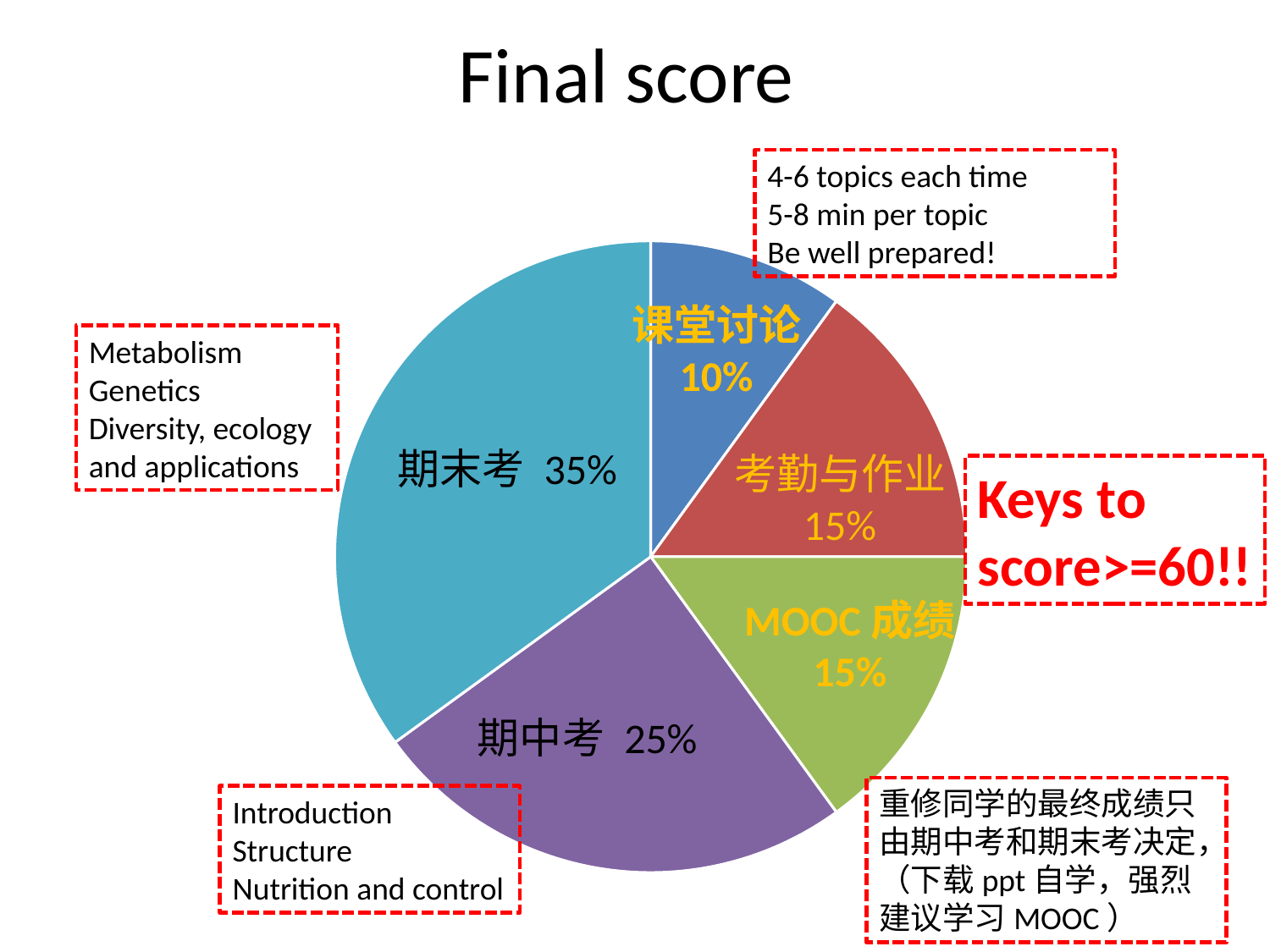

# Final score
4-6 topics each time
5-8 min per topic
Be well prepared!

### Chart

| Category |  |
|---|---|
课堂讨论
10%
Metabolism
Genetics
Diversity, ecology and applications
期末考 35%
考勤与作业
15%
Keys to score>=60!!
MOOC成绩
15%
期中考 25%
重修同学的最终成绩只由期中考和期末考决定，
（下载ppt自学，强烈建议学习MOOC）
Introduction
Structure
Nutrition and control